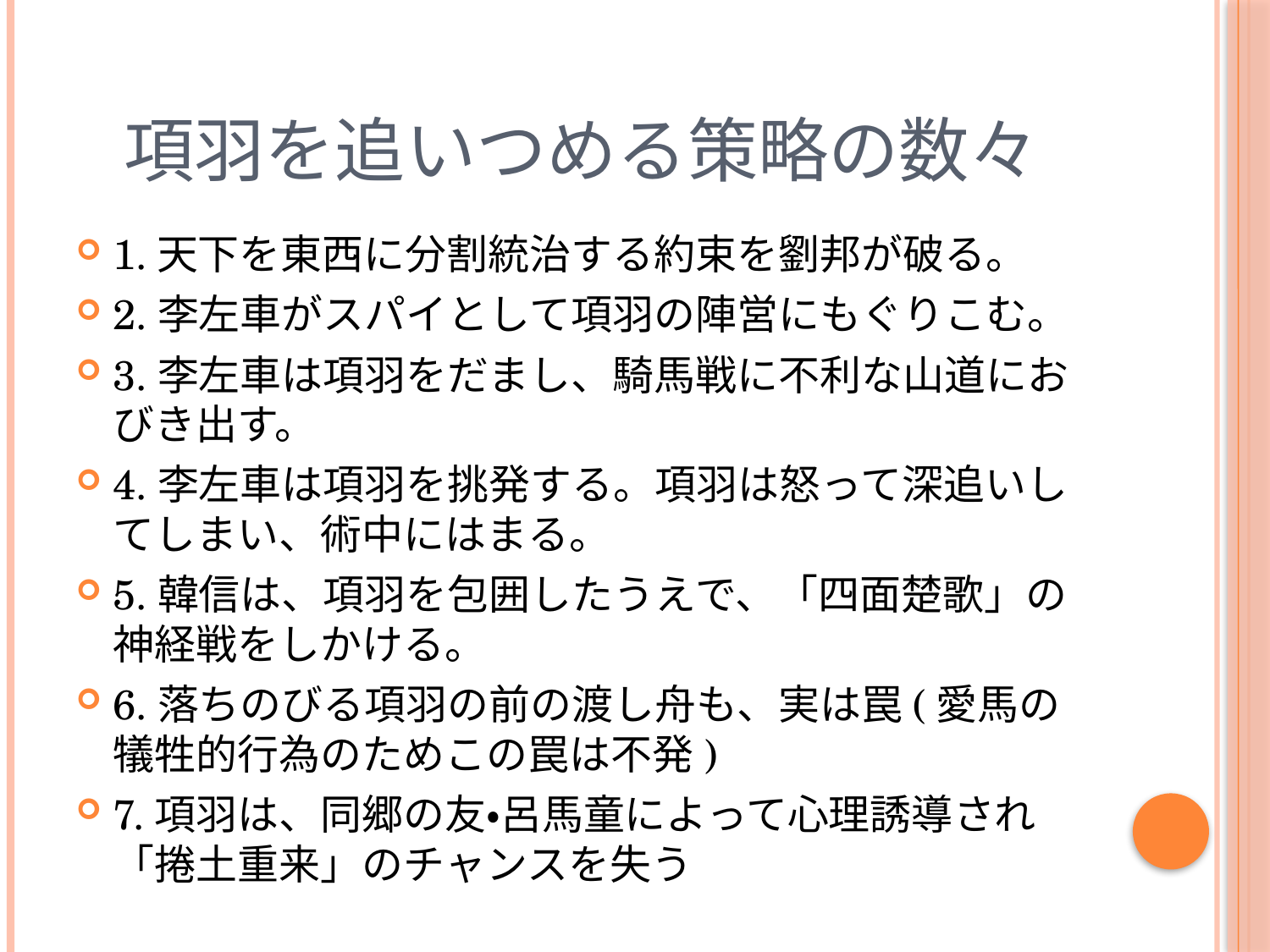

# 項羽を追いつめる策略の数々
1.天下を東西に分割統治する約束を劉邦が破る。
2.李左車がスパイとして項羽の陣営にもぐりこむ。
3.李左車は項羽をだまし、騎馬戦に不利な山道におびき出す。
4.李左車は項羽を挑発する。項羽は怒って深追いしてしまい、術中にはまる。
5.韓信は、項羽を包囲したうえで、「四面楚歌」の神経戦をしかける。
6.落ちのびる項羽の前の渡し舟も、実は罠(愛馬の犠牲的行為のためこの罠は不発)
7.項羽は、同郷の友・呂馬童によって心理誘導され「捲土重来」のチャンスを失う